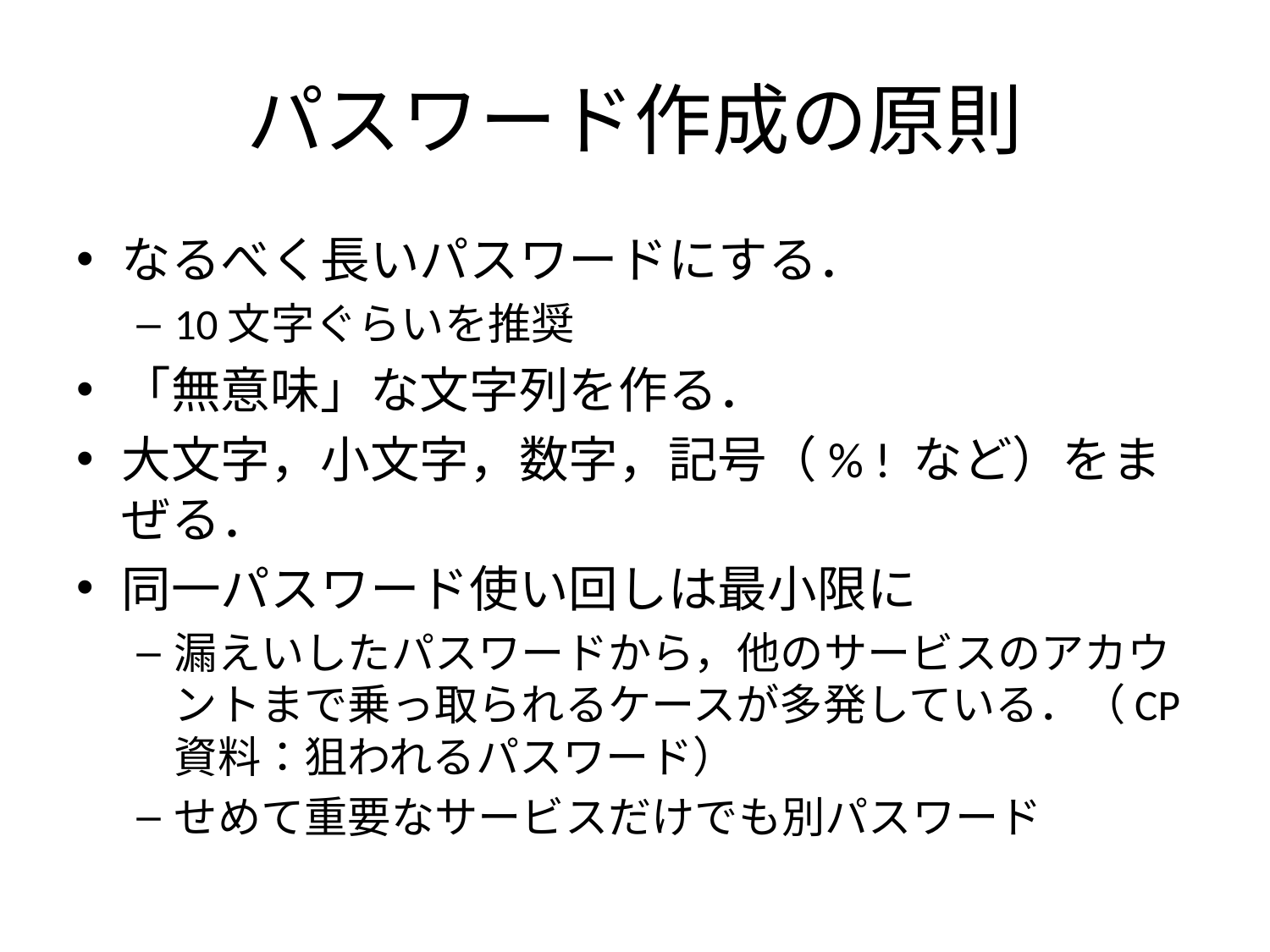

# パスワード作成の原則
なるべく長いパスワードにする．
10文字ぐらいを推奨
「無意味」な文字列を作る．
大文字，小文字，数字，記号（% ! など）をまぜる．
同一パスワード使い回しは最小限に
漏えいしたパスワードから，他のサービスのアカウントまで乗っ取られるケースが多発している．（CP資料：狙われるパスワード）
せめて重要なサービスだけでも別パスワード